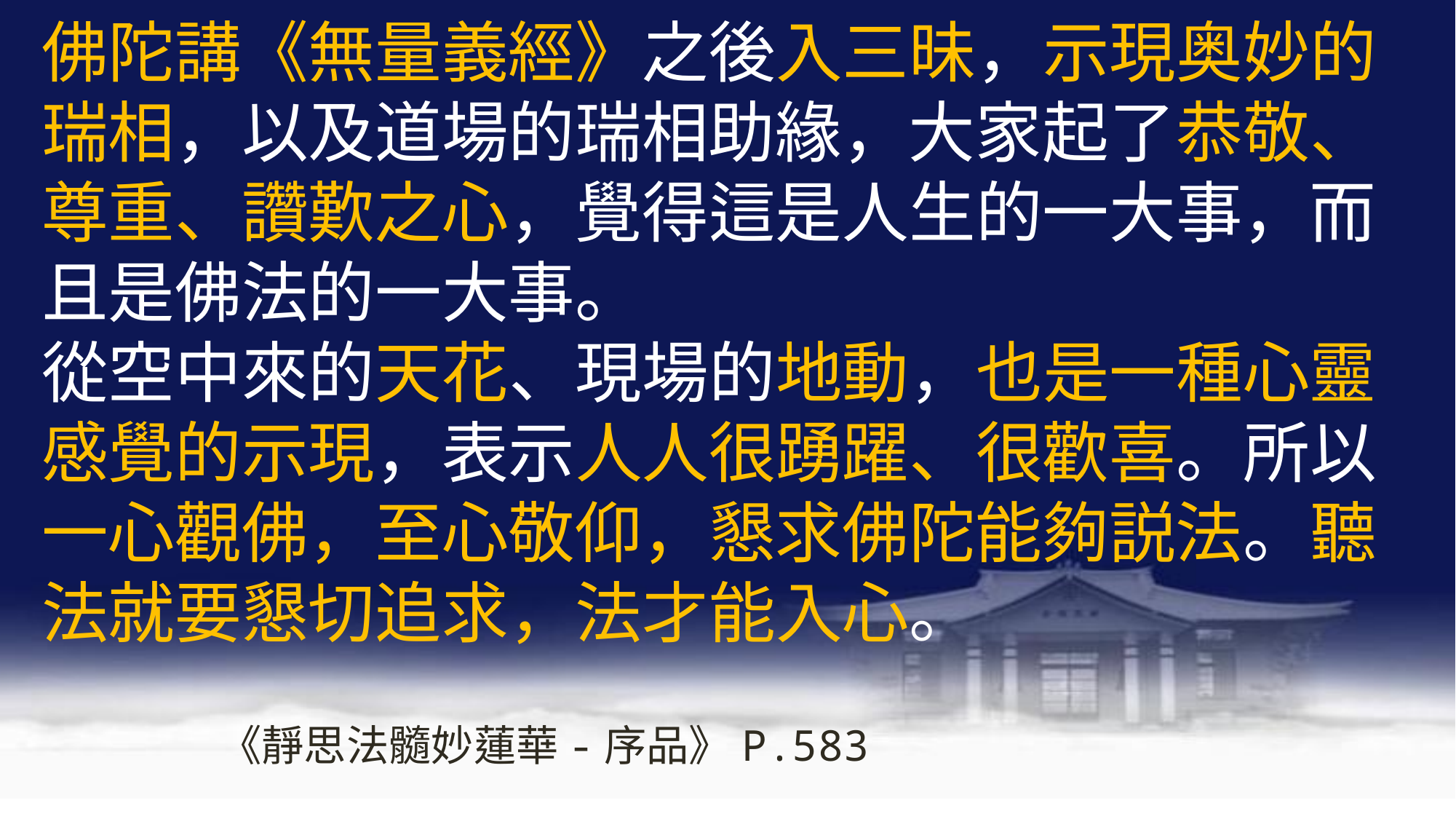

50
# 佛陀講《無量義經》之後入三昧，示現奥妙的瑞相，以及道場的瑞相助緣，大家起了恭敬、尊重、讚歎之心，覺得這是人生的一大事，而且是佛法的一大事。 從空中來的天花、現場的地動，也是一種心靈感覺的示現，表示人人很踴躍、很歡喜。所以一心觀佛，至心敬仰，懇求佛陀能夠説法。聽法就要懇切追求，法才能入心。
《靜思法髓妙蓮華-序品》P.583